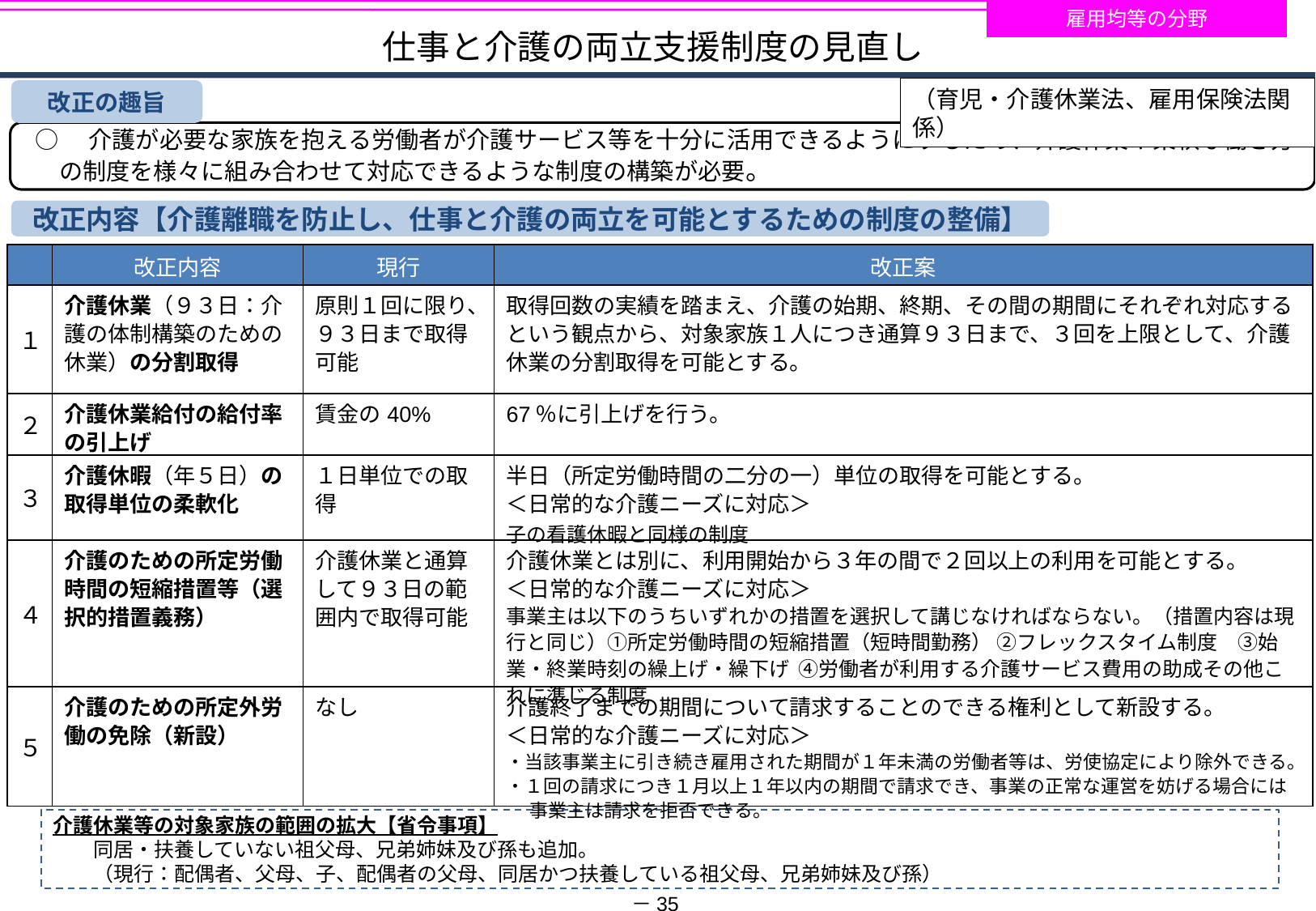

雇用均等の分野

# 仕事と介護の両立支援制度の見直し

（育児・介護休業法、雇用保険法関係）
改正の趣旨
○　介護が必要な家族を抱える労働者が介護サービス等を十分に活用できるようにするため、介護休業や柔軟な働き方の制度を様々に組み合わせて対応できるような制度の構築が必要。

改正内容【介護離職を防止し、仕事と介護の両立を可能とするための制度の整備】
|  | 改正内容 | 現行 | 改正案 |
| --- | --- | --- | --- |
| １ | 介護休業（９３日：介護の体制構築のための休業）の分割取得 | 原則１回に限り、９３日まで取得可能 | 取得回数の実績を踏まえ、介護の始期、終期、その間の期間にそれぞれ対応するという観点から、対象家族１人につき通算９３日まで、３回を上限として、介護休業の分割取得を可能とする。 |
| ２ | 介護休業給付の給付率の引上げ | 賃金の40% | 67％に引上げを行う。 |
| ３ | 介護休暇（年５日）の取得単位の柔軟化 | １日単位での取得 | 半日（所定労働時間の二分の一）単位の取得を可能とする。 ＜日常的な介護ニーズに対応＞ 子の看護休暇と同様の制度 |
| ４ | 介護のための所定労働時間の短縮措置等（選択的措置義務） | 介護休業と通算して９３日の範囲内で取得可能 | 介護休業とは別に、利用開始から３年の間で２回以上の利用を可能とする。 ＜日常的な介護ニーズに対応＞ 事業主は以下のうちいずれかの措置を選択して講じなければならない。（措置内容は現行と同じ）①所定労働時間の短縮措置（短時間勤務） ②フレックスタイム制度　③始業・終業時刻の繰上げ・繰下げ ④労働者が利用する介護サービス費用の助成その他これに準じる制度 |
| ５ | 介護のための所定外労働の免除（新設） | なし | 介護終了までの期間について請求することのできる権利として新設する。 ＜日常的な介護ニーズに対応＞ ・当該事業主に引き続き雇用された期間が１年未満の労働者等は、労使協定により除外できる。 ・１回の請求につき１月以上１年以内の期間で請求でき、事業の正常な運営を妨げる場合には事業主は請求を拒否できる。 |
介護休業等の対象家族の範囲の拡大【省令事項】
　　同居・扶養していない祖父母、兄弟姉妹及び孫も追加。
　　（現行：配偶者、父母、子、配偶者の父母、同居かつ扶養している祖父母、兄弟姉妹及び孫）
－35－